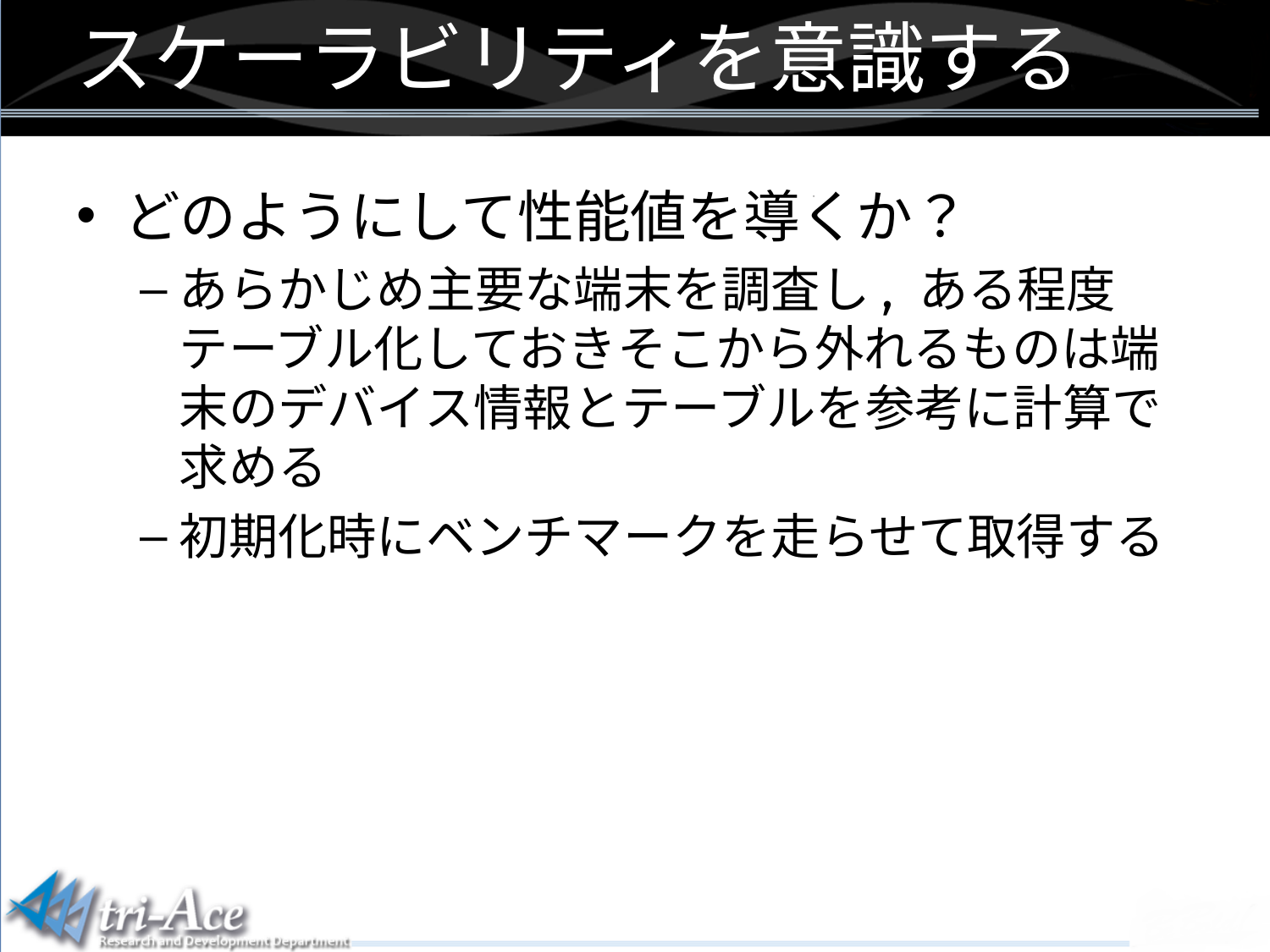

スケーラビリティを意識する
どのようにして性能値を導くか？
あらかじめ主要な端末を調査し, ある程度テーブル化しておきそこから外れるものは端末のデバイス情報とテーブルを参考に計算で求める
初期化時にベンチマークを走らせて取得する